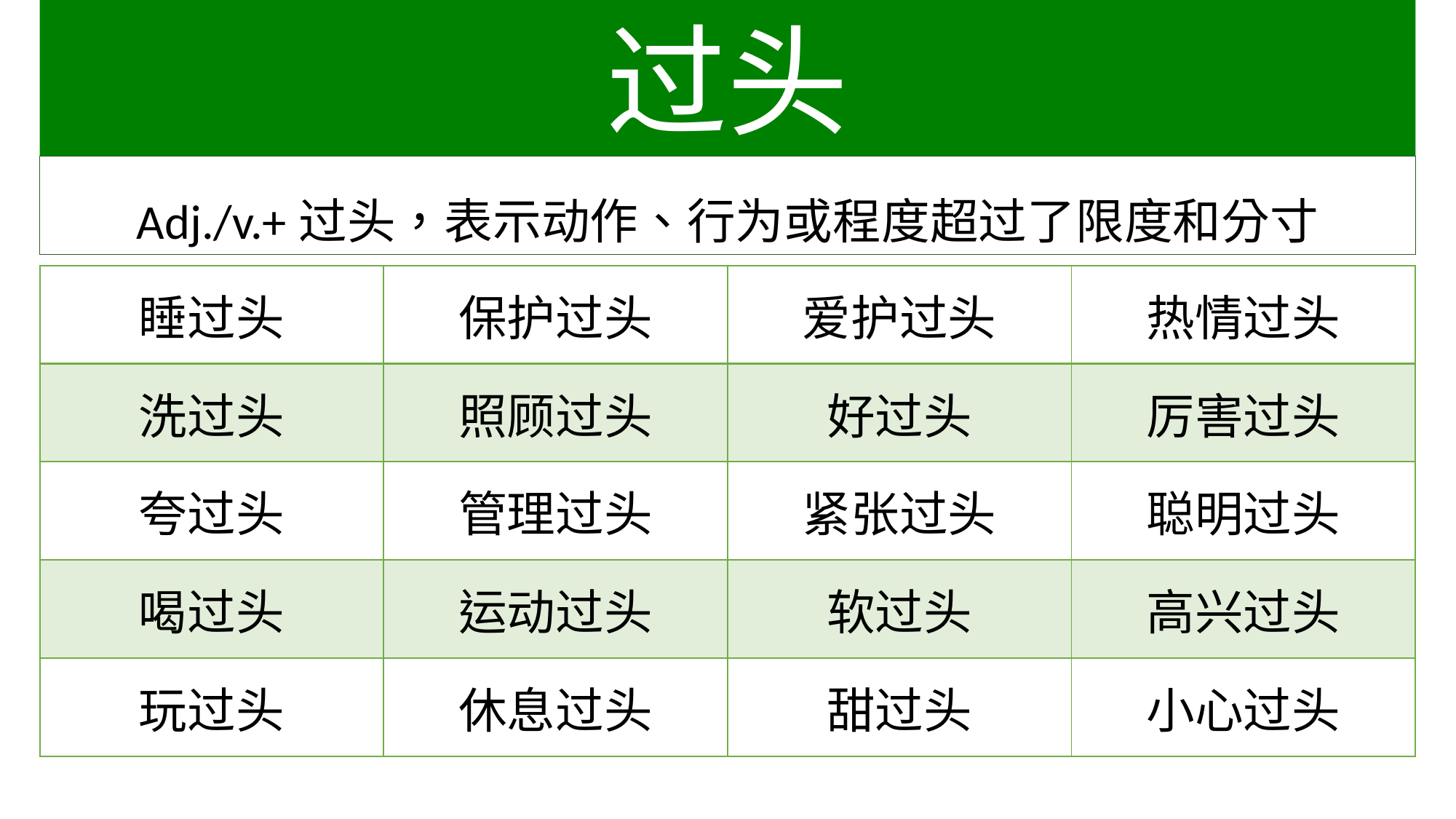

过头
Adj./v.+过头，表示动作、行为或程度超过了限度和分寸
| 睡过头 | 保护过头 | 爱护过头 | 热情过头 |
| --- | --- | --- | --- |
| 洗过头 | 照顾过头 | 好过头 | 厉害过头 |
| 夸过头 | 管理过头 | 紧张过头 | 聪明过头 |
| 喝过头 | 运动过头 | 软过头 | 高兴过头 |
| 玩过头 | 休息过头 | 甜过头 | 小心过头 |